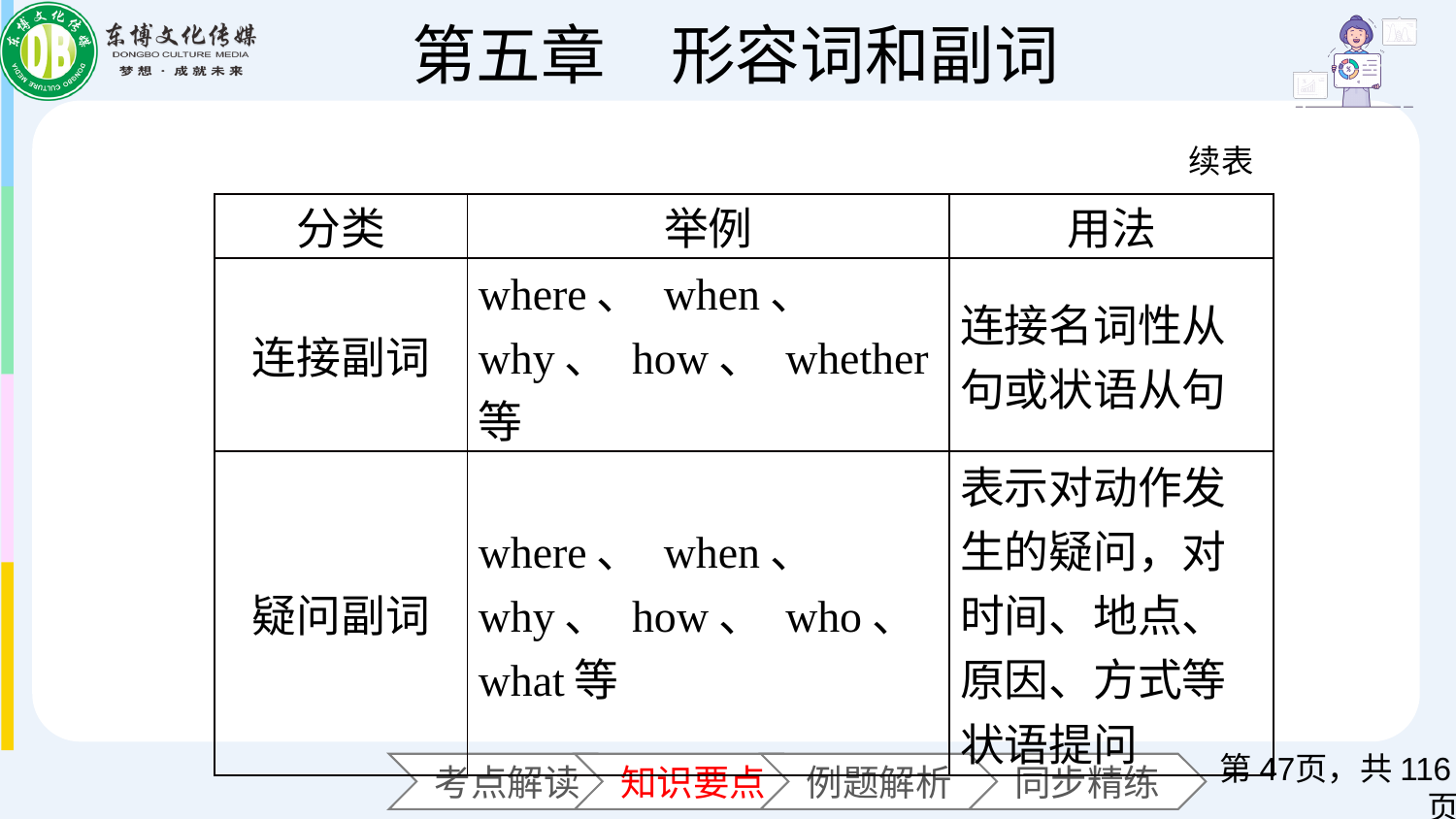

续表
| 分类 | 举例 | 用法 |
| --- | --- | --- |
| 连接副词 | where、 when、 why、 how、 whether等 | 连接名词性从句或状语从句 |
| 疑问副词 | where、 when、 why、 how、 who、 what等 | 表示对动作发生的疑问，对时间、地点、原因、方式等状语提问 |
第47页，共116页